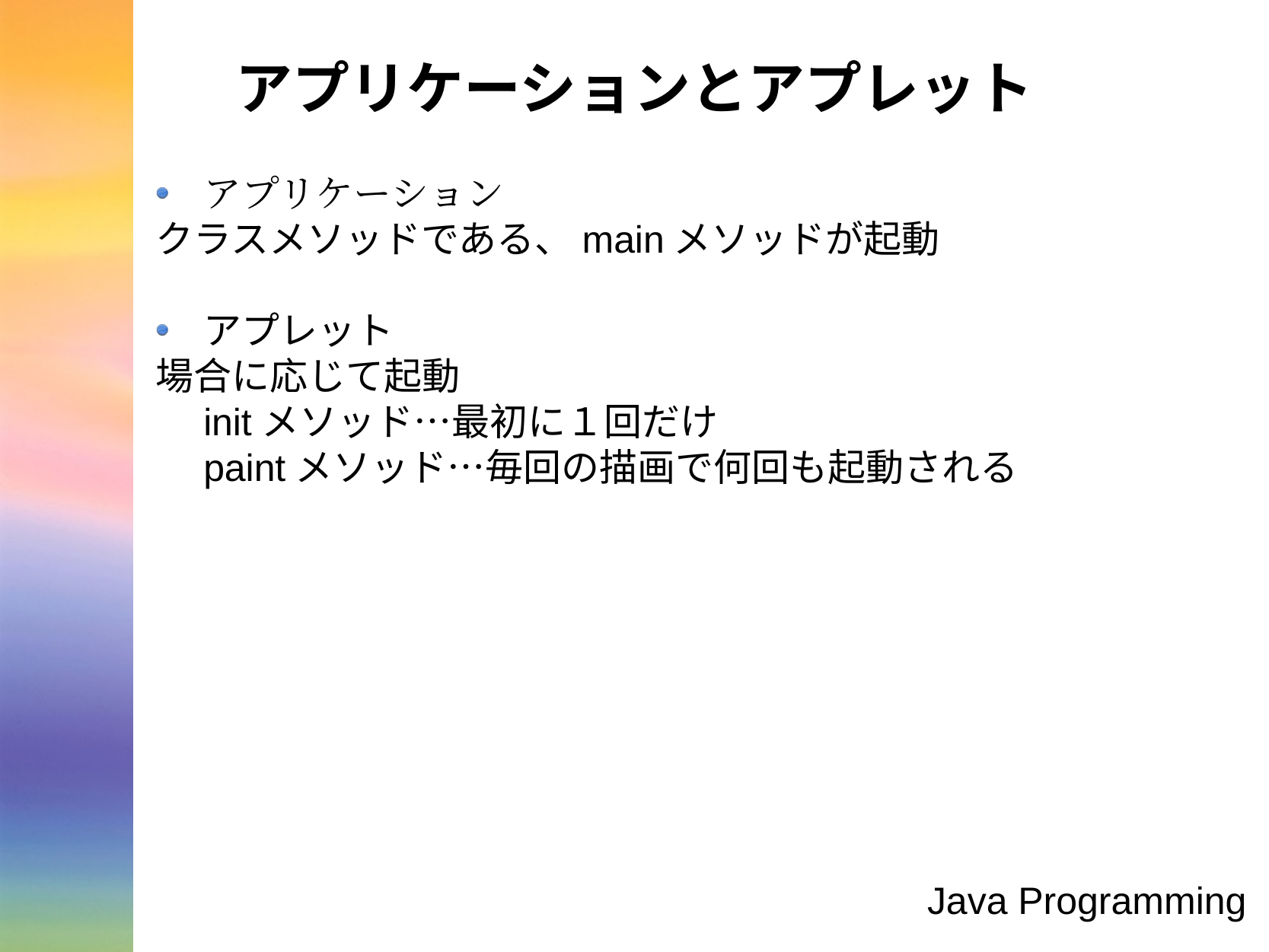

# アプリケーションとアプレット
アプリケーション
クラスメソッドである、mainメソッドが起動

アプレット
場合に応じて起動
	initメソッド…最初に１回だけ
	paintメソッド…毎回の描画で何回も起動される